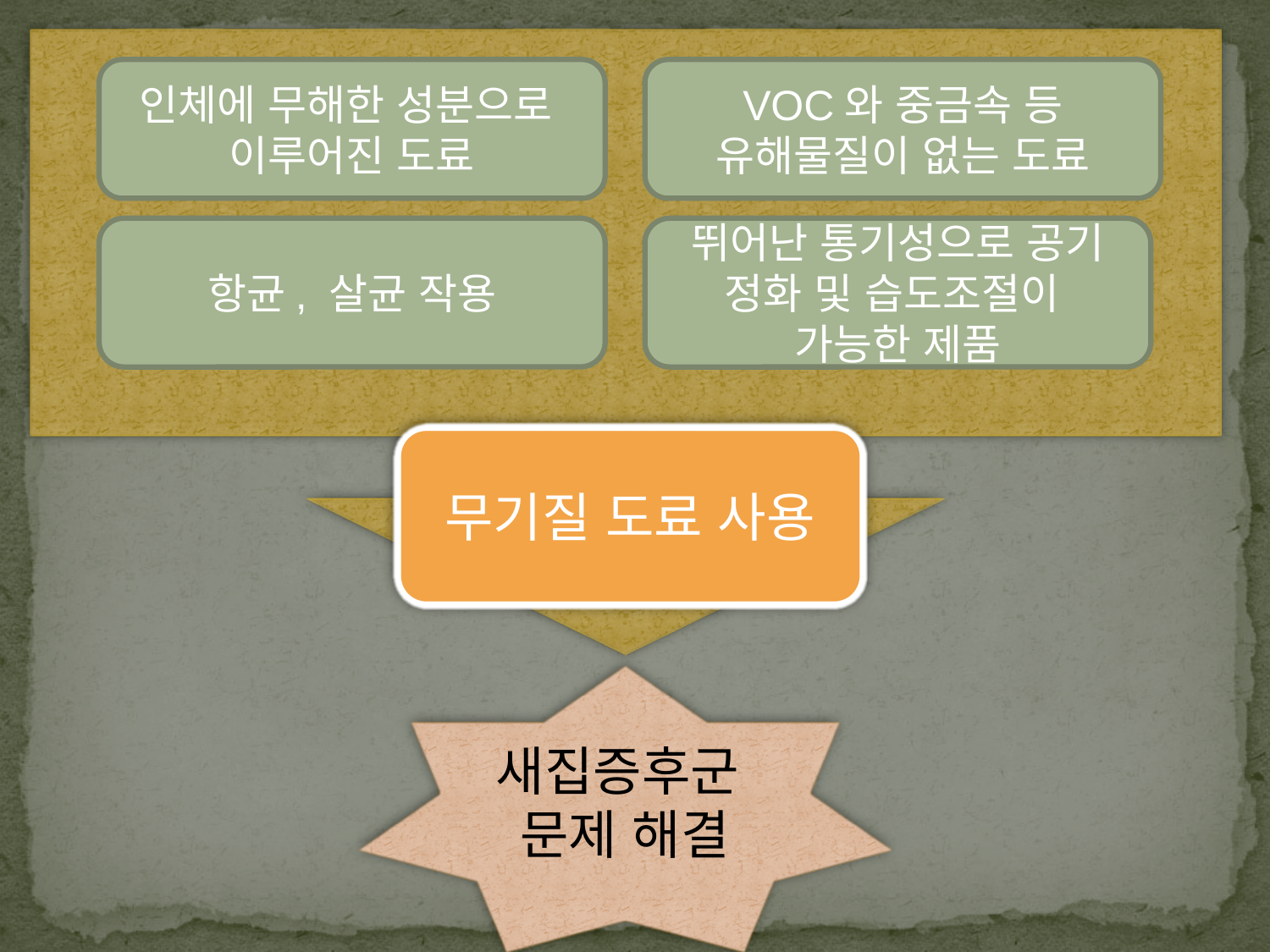

인체에 무해한 성분으로
이루어진 도료
VOC와 중금속 등 유해물질이 없는 도료
항균, 살균 작용
뛰어난 통기성으로 공기
정화 및 습도조절이
가능한 제품
무기질 도료 사용
새집증후군
문제 해결